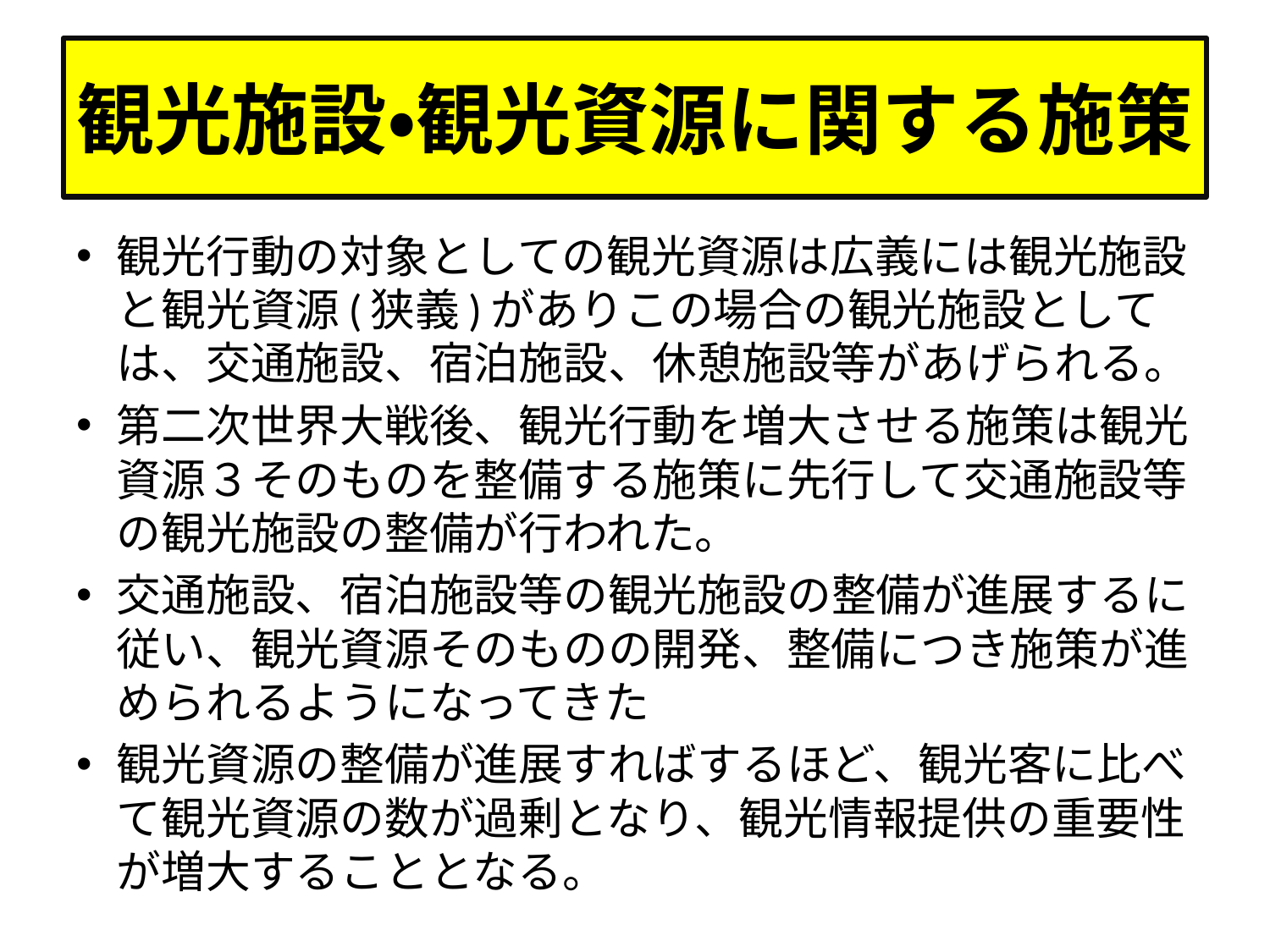

# 観光施設・観光資源に関する施策
観光行動の対象としての観光資源は広義には観光施設と観光資源(狭義)がありこの場合の観光施設としては、交通施設、宿泊施設、休憩施設等があげられる。
第二次世界大戦後、観光行動を増大させる施策は観光資源３そのものを整備する施策に先行して交通施設等の観光施設の整備が行われた。
交通施設、宿泊施設等の観光施設の整備が進展するに従い、観光資源そのものの開発、整備につき施策が進められるようになってきた
観光資源の整備が進展すればするほど、観光客に比べて観光資源の数が過剰となり、観光情報提供の重要性が増大することとなる。